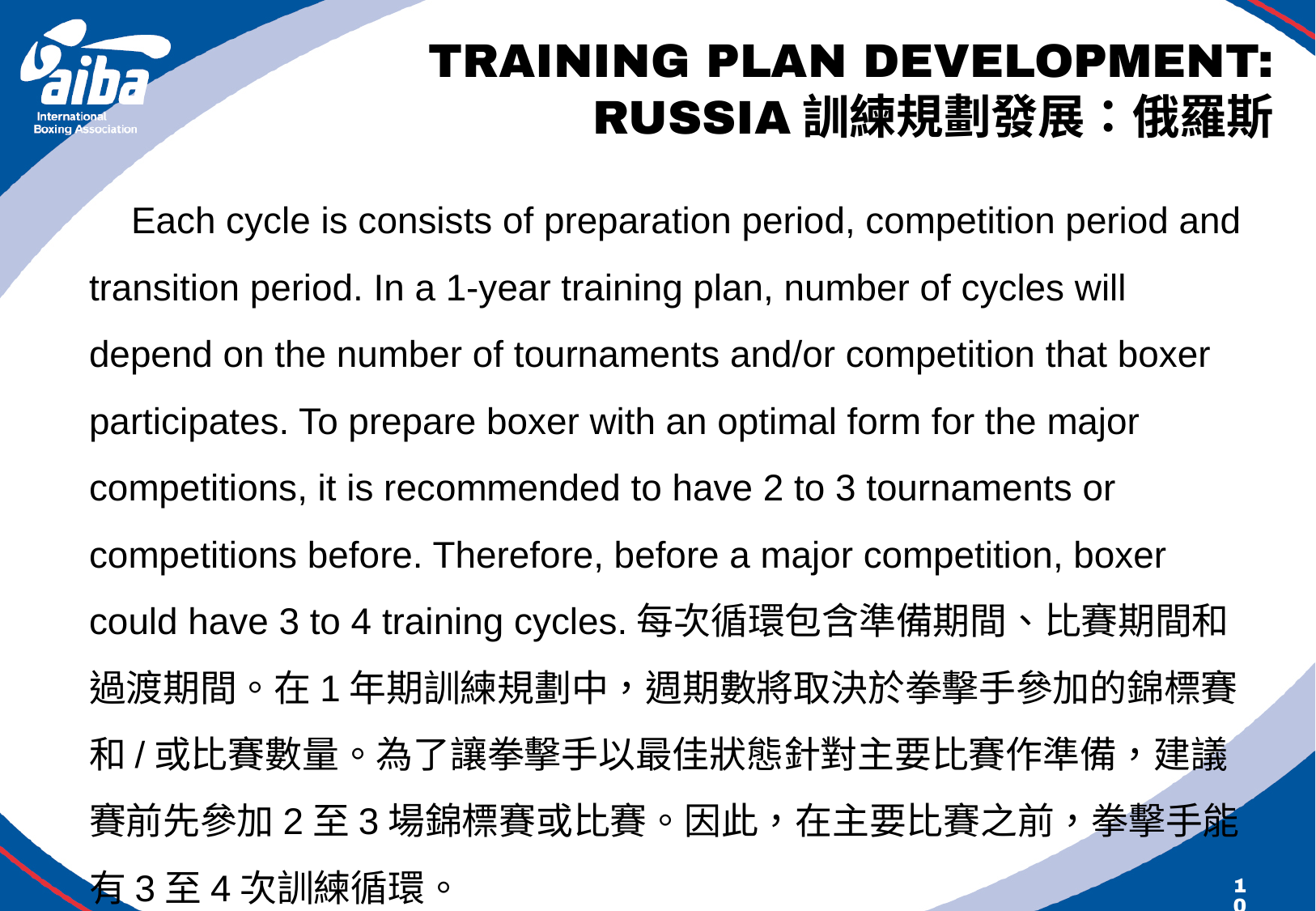

# TRAINING PLAN DEVELOPMENT: RUSSIA訓練規劃發展：俄羅斯
Each cycle is consists of preparation period, competition period and transition period. In a 1-year training plan, number of cycles will depend on the number of tournaments and/or competition that boxer participates. To prepare boxer with an optimal form for the major competitions, it is recommended to have 2 to 3 tournaments or competitions before. Therefore, before a major competition, boxer could have 3 to 4 training cycles.每次循環包含準備期間、比賽期間和過渡期間。在1年期訓練規劃中，週期數將取決於拳擊手參加的錦標賽和/或比賽數量。為了讓拳擊手以最佳狀態針對主要比賽作準備，建議賽前先參加2至3場錦標賽或比賽。因此，在主要比賽之前，拳擊手能有3至4次訓練循環。
109